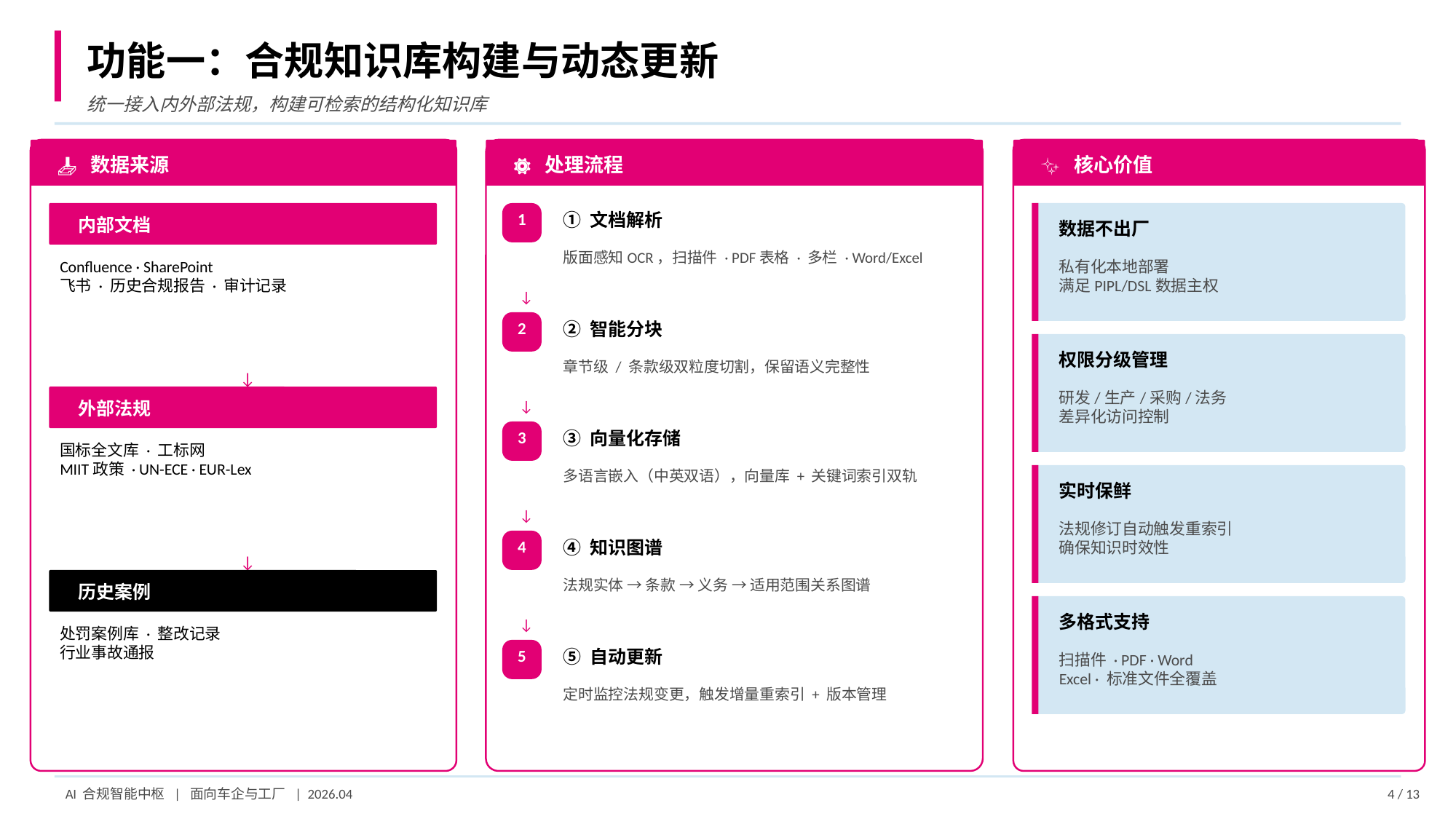

功能一：合规知识库构建与动态更新
统一接入内外部法规，构建可检索的结构化知识库

📥  数据来源
⚙️  处理流程
✨  核心价值

1
① 文档解析

内部文档
数据不出厂
版面感知OCR，扫描件 · PDF表格 · 多栏 · Word/Excel
Confluence · SharePoint
飞书 · 历史合规报告 · 审计记录
私有化本地部署
满足PIPL/DSL数据主权
↓

2
② 智能分块

权限分级管理
章节级 / 条款级双粒度切割，保留语义完整性
↓
研发/生产/采购/法务
差异化访问控制

↓
外部法规

3
③ 向量化存储
国标全文库 · 工标网
MIIT政策 · UN-ECE · EUR-Lex
多语言嵌入（中英双语），向量库 + 关键词索引双轨

实时保鲜
↓
法规修订自动触发重索引
确保知识时效性

4
④ 知识图谱
↓

法规实体 → 条款 → 义务 → 适用范围关系图谱
历史案例

多格式支持
↓
处罚案例库 · 整改记录
行业事故通报

5
⑤ 自动更新
扫描件 · PDF · Word
Excel · 标准文件全覆盖
定时监控法规变更，触发增量重索引 + 版本管理

AI 合规智能中枢  |  面向车企与工厂  |  2026.04
4 / 13